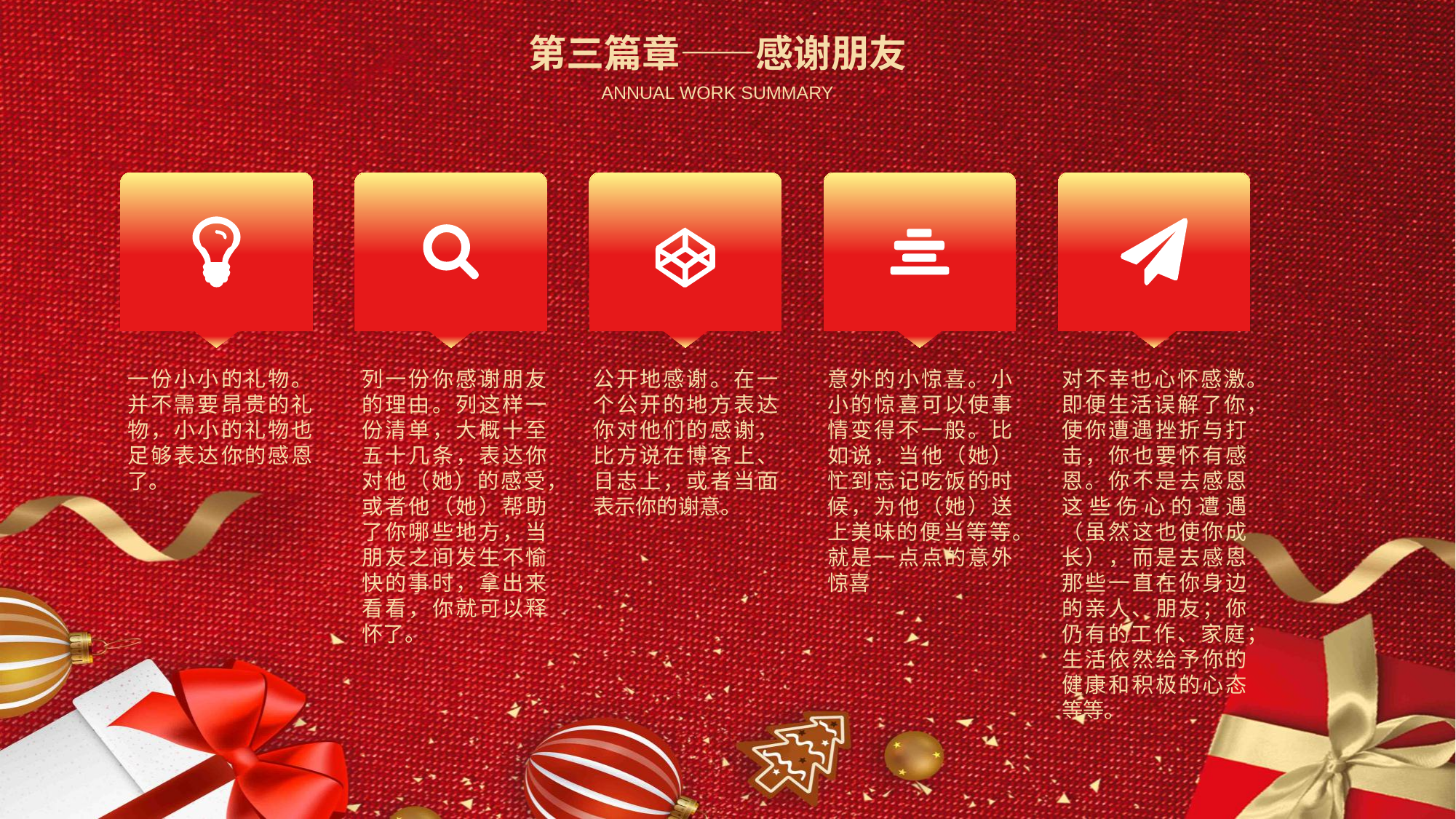

第三篇章——感谢朋友
ANNUAL WORK SUMMARY

点此替换文本

点此替换文本

点此替换文本

点此替换文本

点此替换文本

一份小小的礼物。并不需要昂贵的礼物，小小的礼物也足够表达你的感恩了。
列一份你感谢朋友的理由。列这样一份清单，大概十至五十几条，表达你对他（她）的感受，或者他（她）帮助了你哪些地方，当朋友之间发生不愉快的事时，拿出来看看，你就可以释怀了。
公开地感谢。在一个公开的地方表达你对他们的感谢，比方说在博客上、日志上，或者当面表示你的谢意。
意外的小惊喜。小小的惊喜可以使事情变得不一般。比如说，当他（她）忙到忘记吃饭的时候，为他（她）送上美味的便当等等。就是一点点的意外惊喜
对不幸也心怀感激。即便生活误解了你，使你遭遇挫折与打击，你也要怀有感恩。你不是去感恩这些伤心的遭遇（虽然这也使你成长），而是去感恩那些一直在你身边的亲人、朋友；你仍有的工作、家庭；生活依然给予你的健康和积极的心态等等。